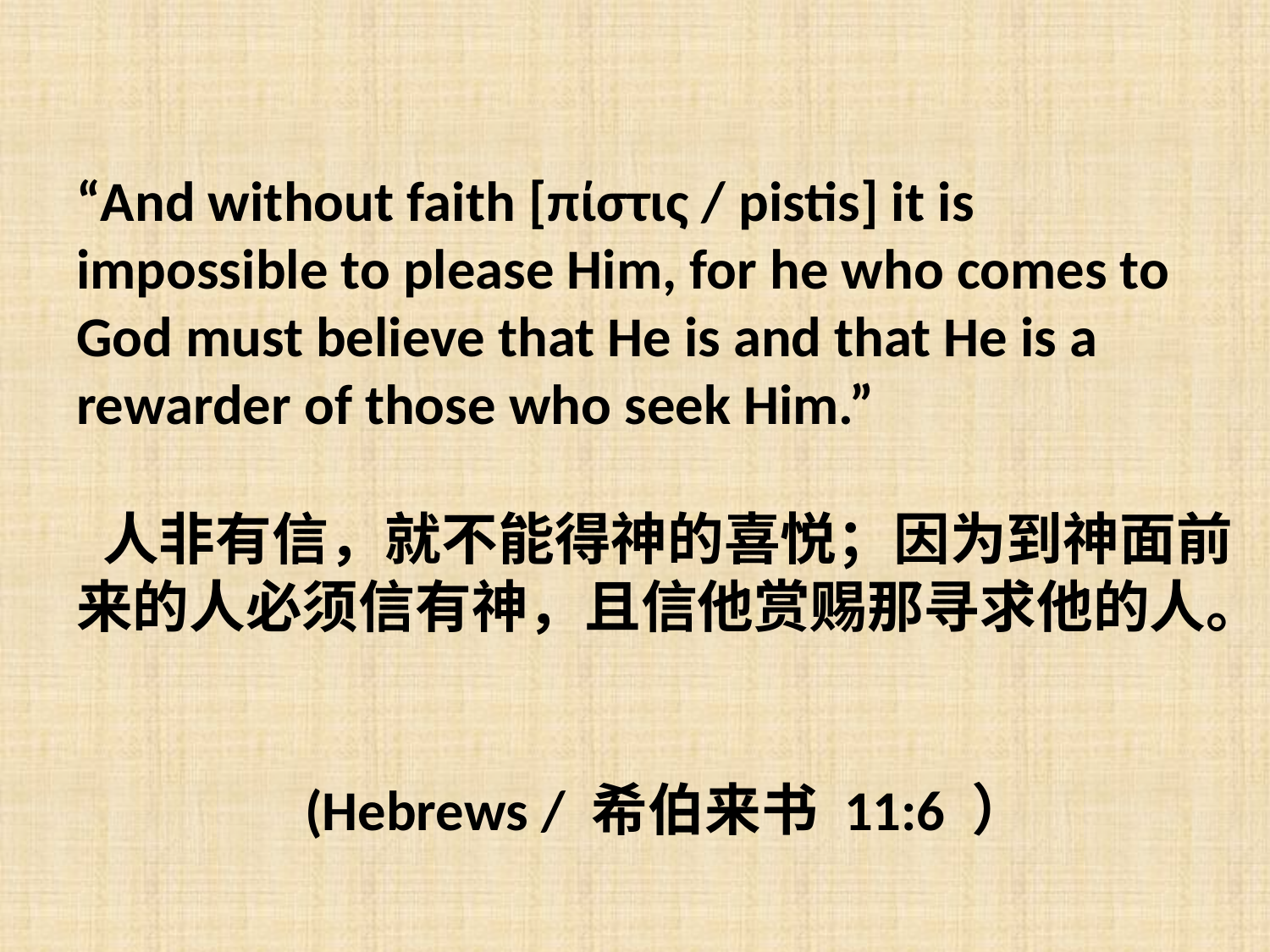

“And without faith [πίστις / pistis] it is impossible to please Him, for he who comes to God must believe that He is and that He is a rewarder of those who seek Him.”

 人非有信，就不能得神的喜悦；因为到神面前来的人必须信有神，且信他赏赐那寻求他的人。

                  (Hebrews / 希伯来书 11:6 ）